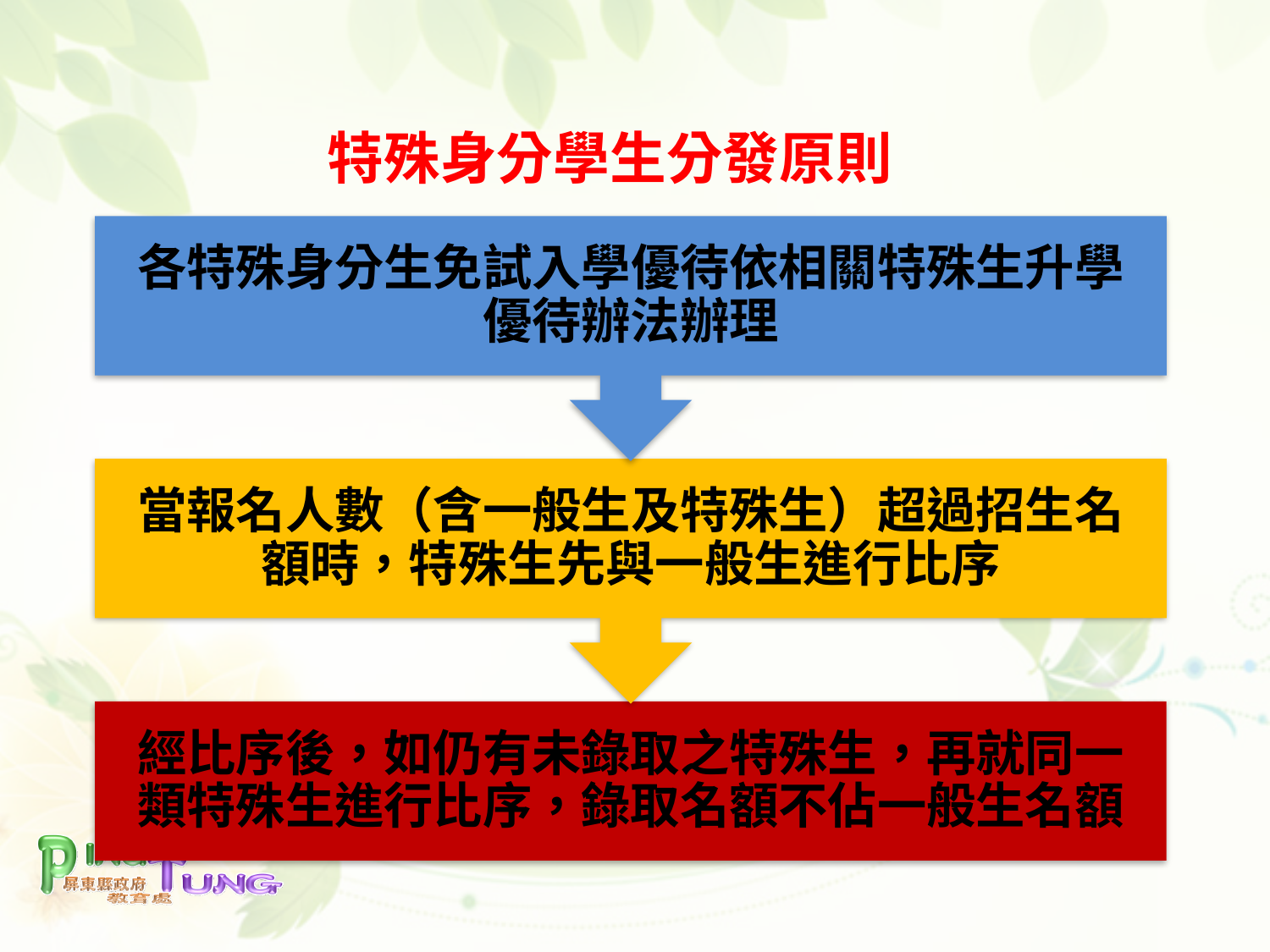

特殊身分學生分發原則
經比序後，如仍有未錄取之特殊生，再就同一類特殊生進行比序，錄取名額不佔一般生名額
當報名人數（含一般生及特殊生）超過招生名額時，特殊生先與一般生進行比序
各特殊身分生免試入學優待依相關特殊生升學優待辦法辦理